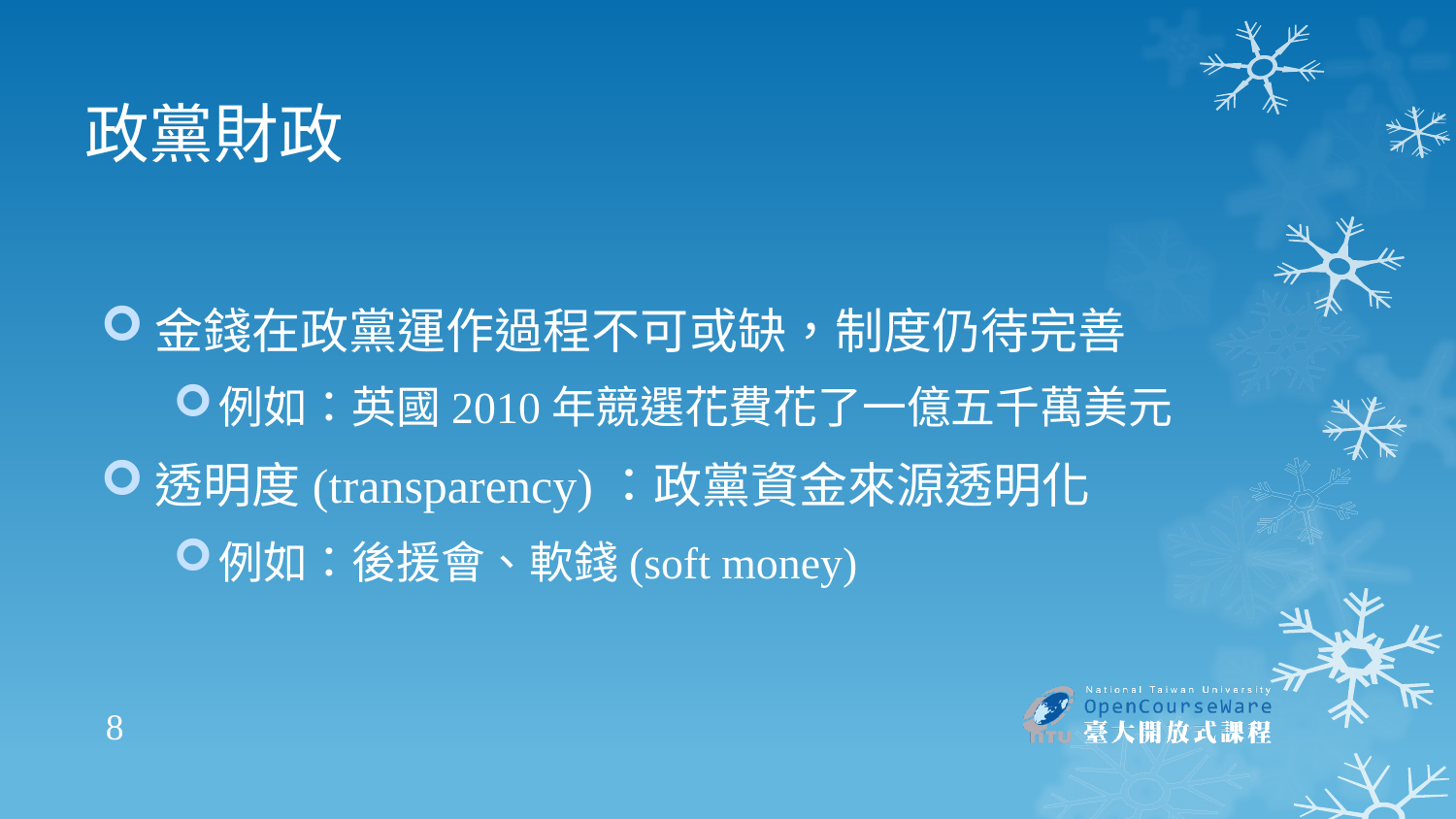

# 政黨財政
金錢在政黨運作過程不可或缺，制度仍待完善
例如：英國2010年競選花費花了一億五千萬美元
透明度(transparency)：政黨資金來源透明化
例如：後援會、軟錢(soft money)
8